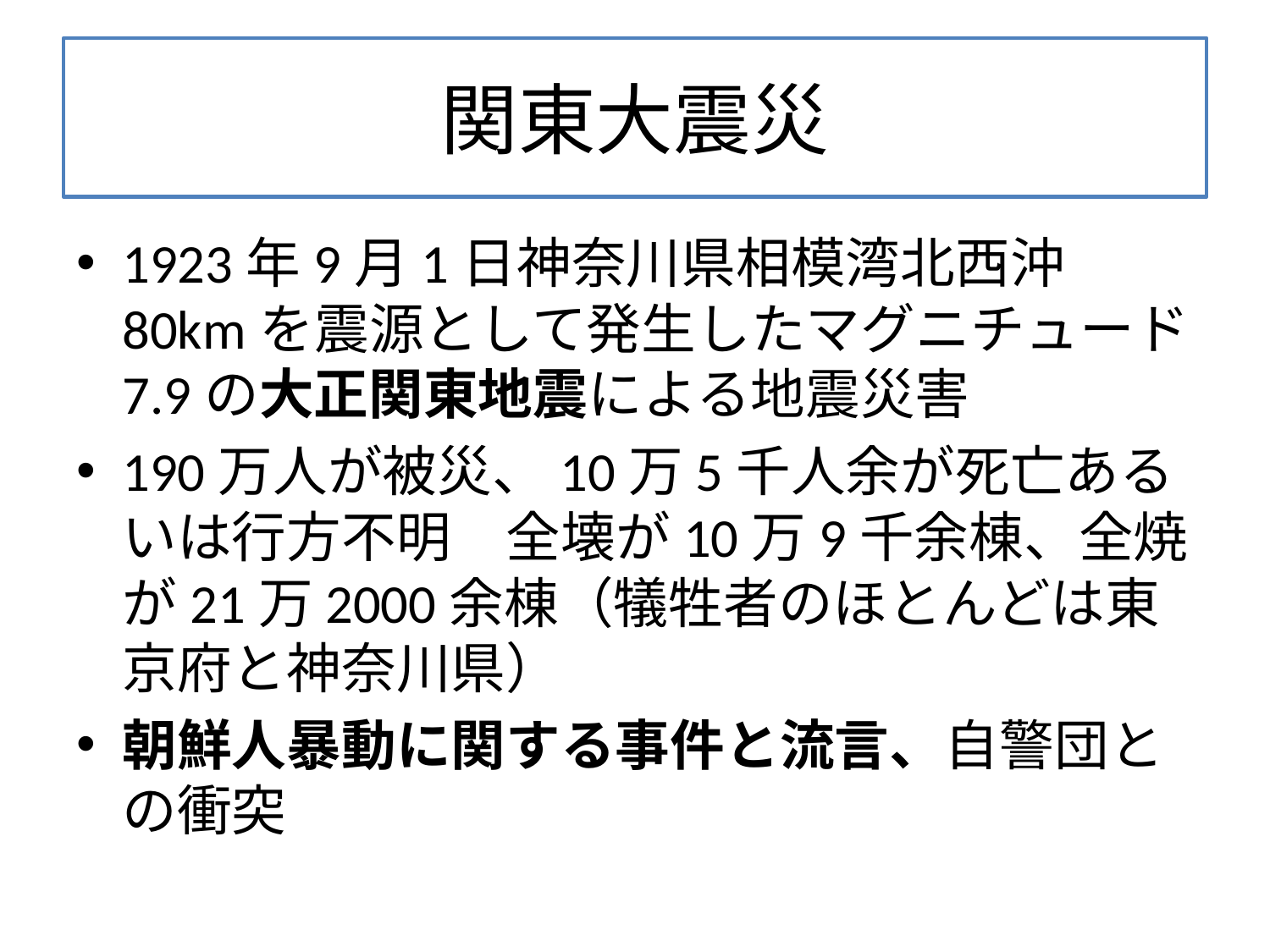

# 関東大震災
1923年9月1日神奈川県相模湾北西沖80kmを震源として発生したマグニチュード7.9の大正関東地震による地震災害
190万人が被災、10万5千人余が死亡あるいは行方不明　全壊が10万9千余棟、全焼が21万2000余棟（犠牲者のほとんどは東京府と神奈川県）
朝鮮人暴動に関する事件と流言、自警団との衝突